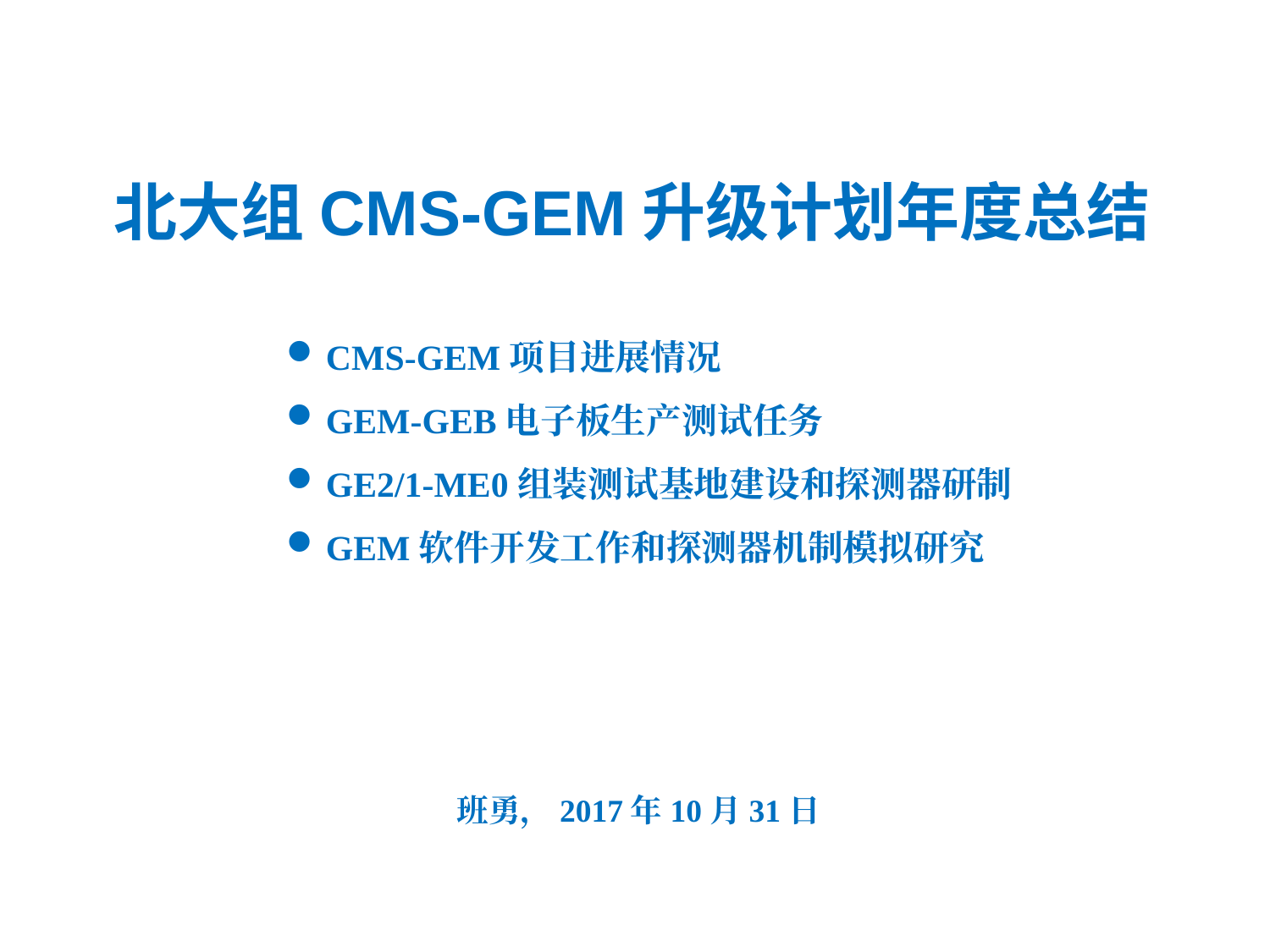

# 北大组CMS-GEM升级计划年度总结
CMS-GEM项目进展情况
GEM-GEB电子板生产测试任务
GE2/1-ME0组装测试基地建设和探测器研制
GEM软件开发工作和探测器机制模拟研究
班勇，2017年10月31日